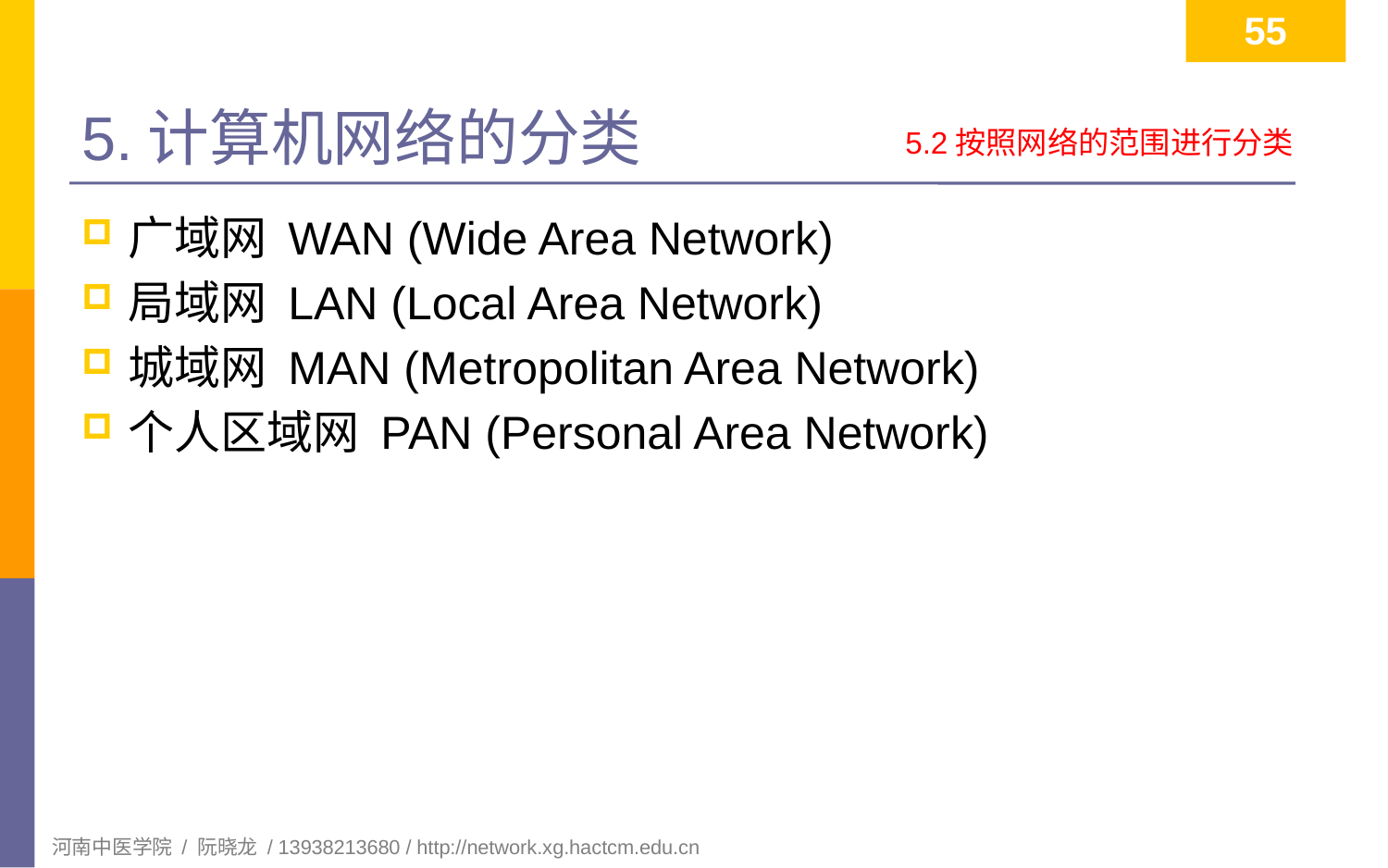

55
# 5.计算机网络的分类
5.2按照网络的范围进行分类
广域网 WAN (Wide Area Network)
局域网 LAN (Local Area Network)
城域网 MAN (Metropolitan Area Network)
个人区域网 PAN (Personal Area Network)